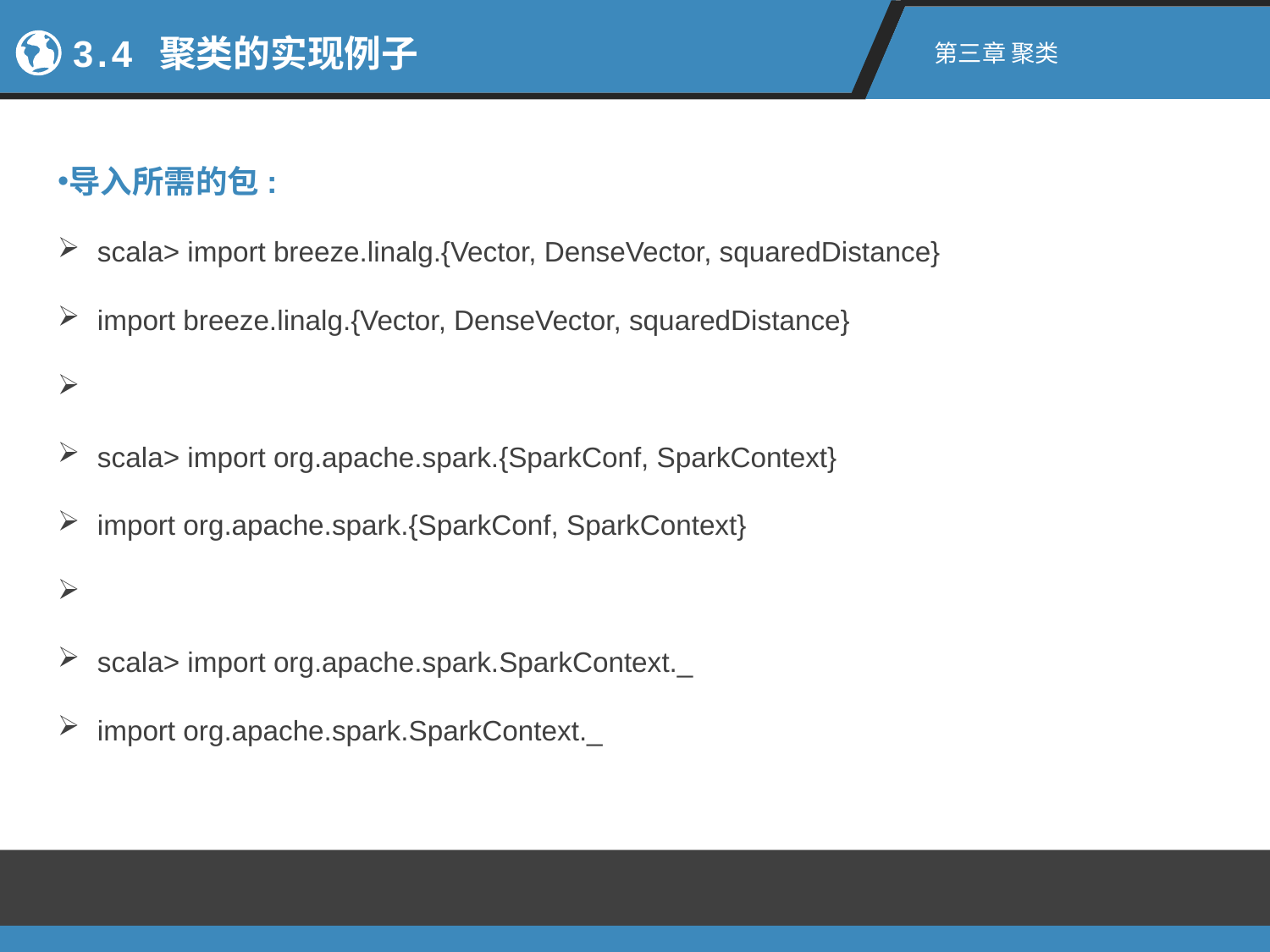

3.4 聚类的实现例子

第三章 聚类
导入所需的包:
scala> import breeze.linalg.{Vector, DenseVector, squaredDistance}
import breeze.linalg.{Vector, DenseVector, squaredDistance}

scala> import org.apache.spark.{SparkConf, SparkContext}
import org.apache.spark.{SparkConf, SparkContext}

scala> import org.apache.spark.SparkContext._
import org.apache.spark.SparkContext._